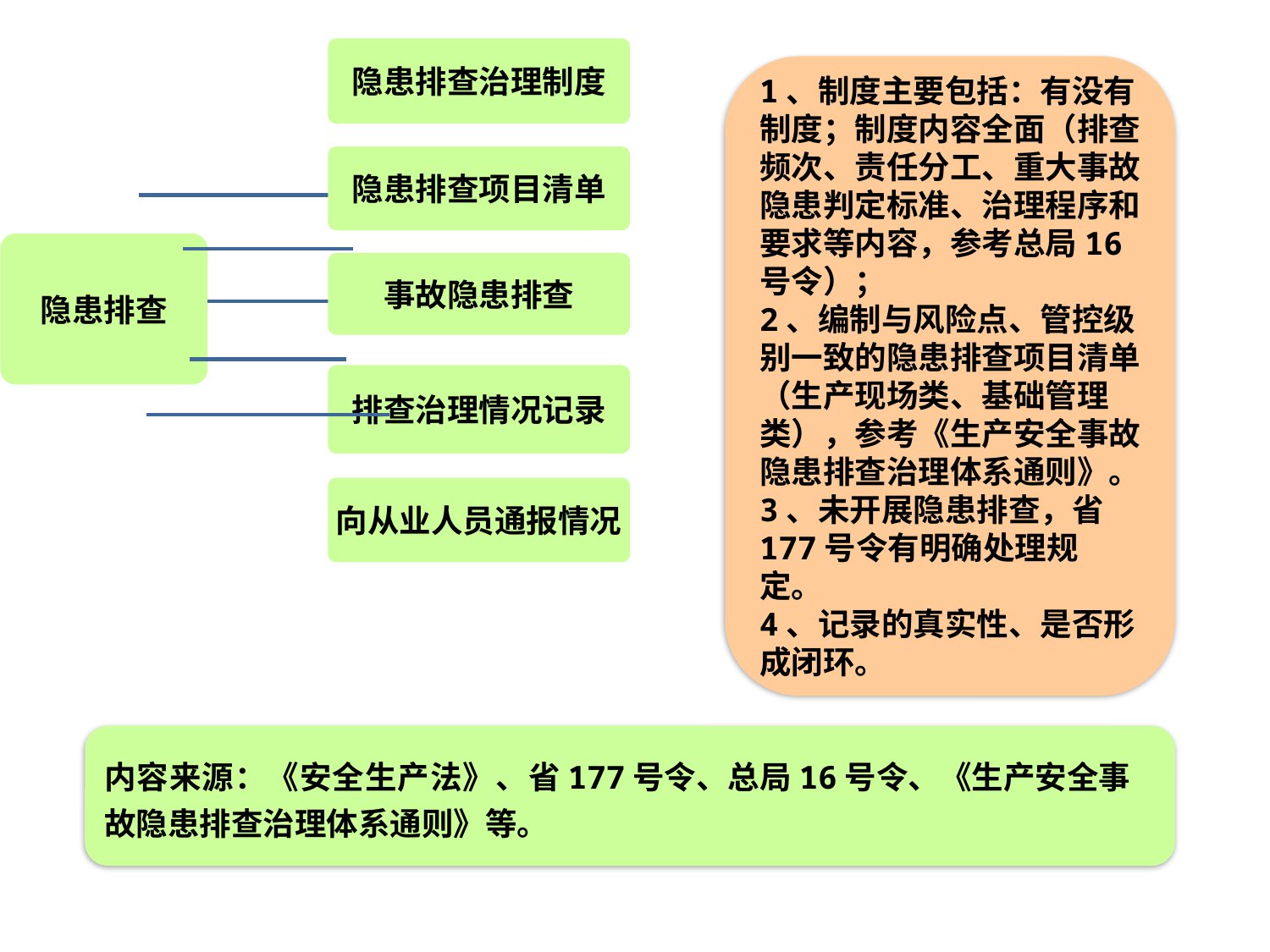

1、制度主要包括：有没有制度；制度内容全面（排查频次、责任分工、重大事故隐患判定标准、治理程序和要求等内容，参考总局16号令）；
2、编制与风险点、管控级别一致的隐患排查项目清单（生产现场类、基础管理类），参考《生产安全事故隐患排查治理体系通则》。
3、未开展隐患排查，省177号令有明确处理规定。
4、记录的真实性、是否形成闭环。
隐患排查
隐患排查治理制度
隐患排查项目清单
事故隐患排查
排查治理情况记录
向从业人员通报情况

内容来源：《安全生产法》、省177号令、总局16号令、《生产安全事故隐患排查治理体系通则》等。
2017年11月 莱芜